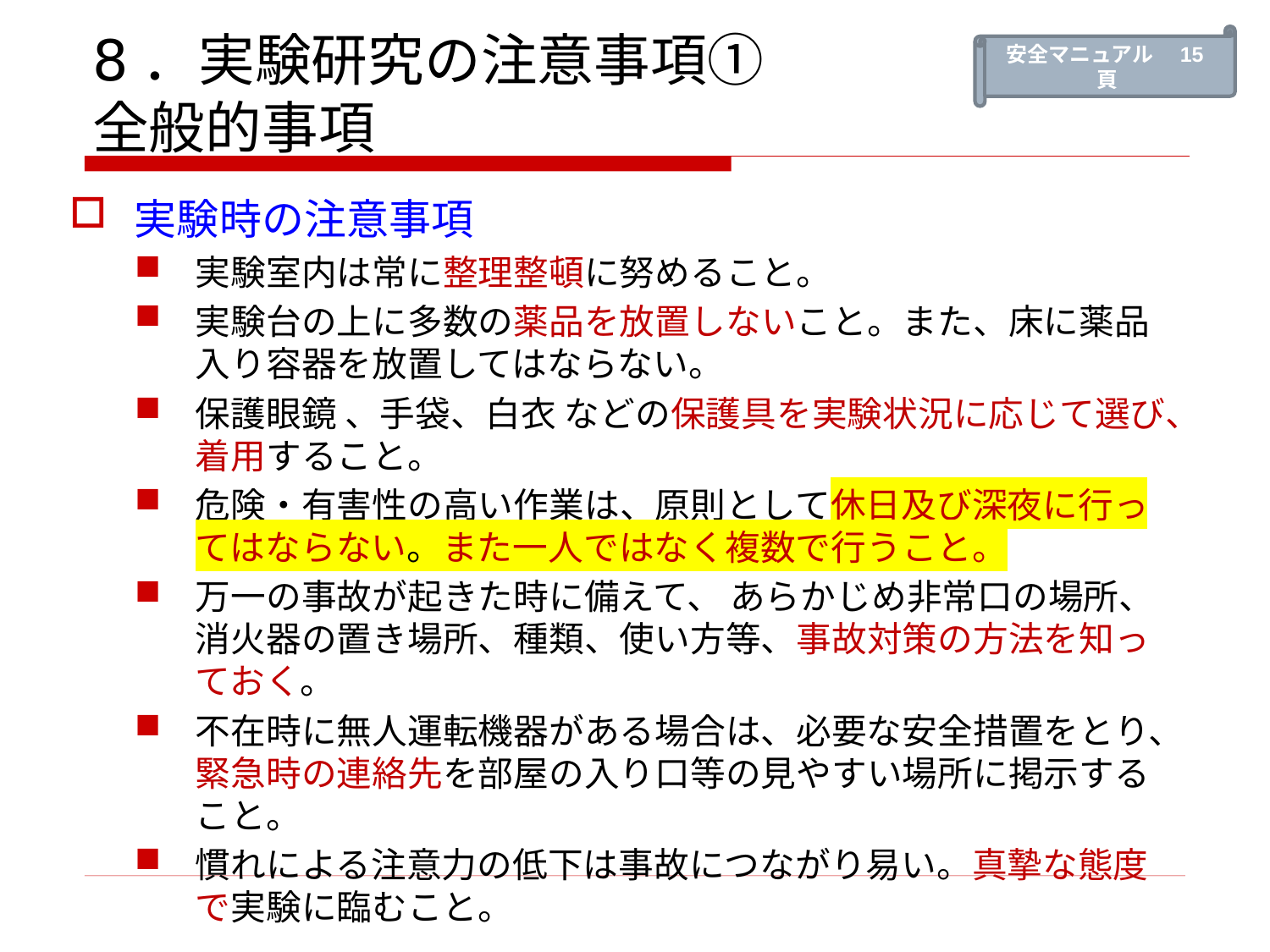

安全マニュアル　15頁
# 8．実験研究の注意事項① 全般的事項
実験時の注意事項
実験室内は常に整理整頓に努めること。
実験台の上に多数の薬品を放置しないこと。また、床に薬品入り容器を放置してはならない。
保護眼鏡 、手袋、白衣 などの保護具を実験状況に応じて選び、着用すること。
危険・有害性の高い作業は、原則として休日及び深夜に行ってはならない。また一人ではなく複数で行うこと。
万一の事故が起きた時に備えて、 あらかじめ非常口の場所、消火器の置き場所、種類、使い方等、事故対策の方法を知っておく。
不在時に無人運転機器がある場合は、必要な安全措置をとり、緊急時の連絡先を部屋の入り口等の見やすい場所に掲示すること。
慣れによる注意力の低下は事故につながり易い。真摯な態度で実験に臨むこと。